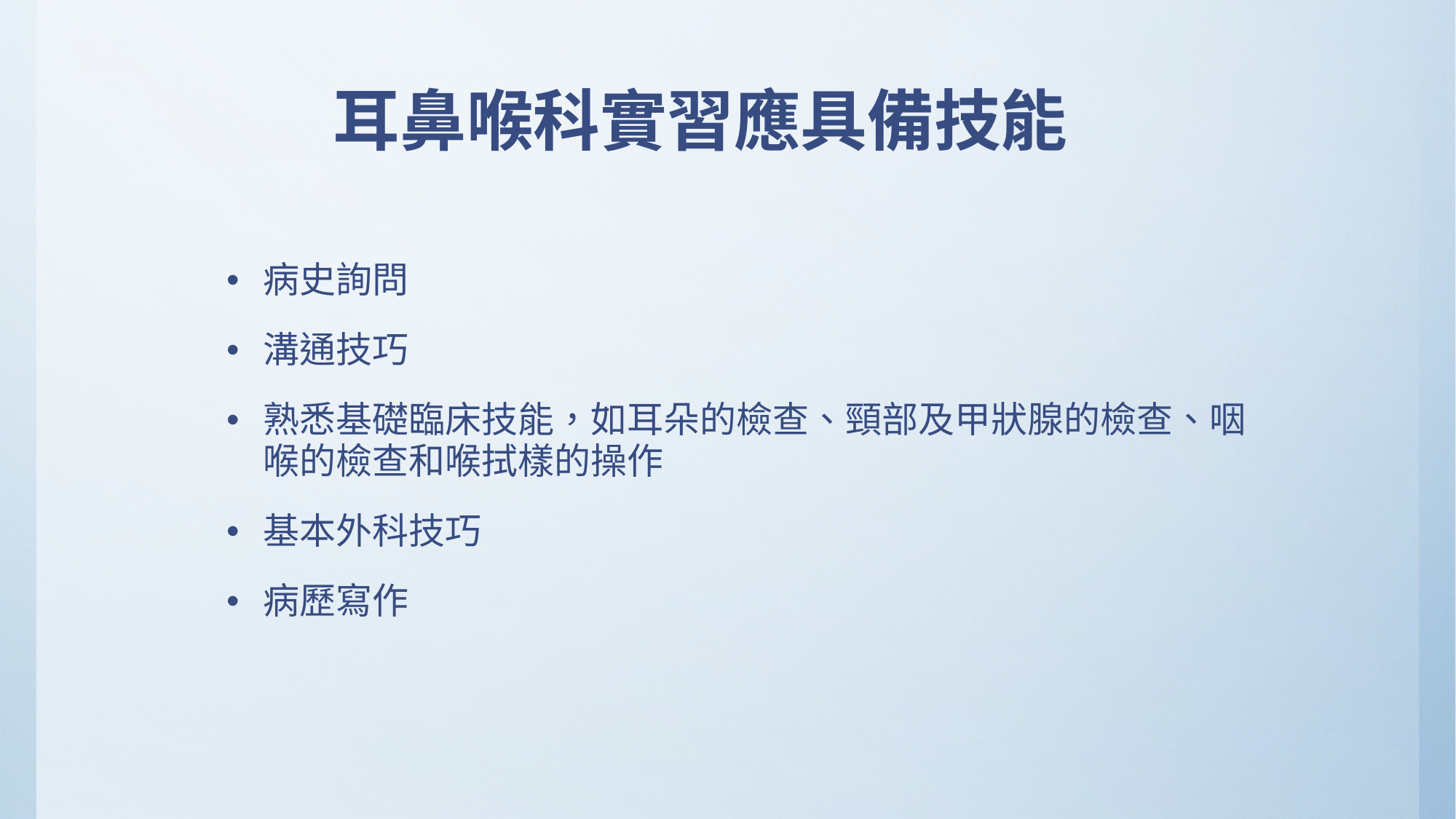

# 耳鼻喉科實習應具備技能
病史詢問
溝通技巧
熟悉基礎臨床技能，如耳朵的檢查、頸部及甲狀腺的檢查、咽喉的檢查和喉拭樣的操作
基本外科技巧
病歷寫作